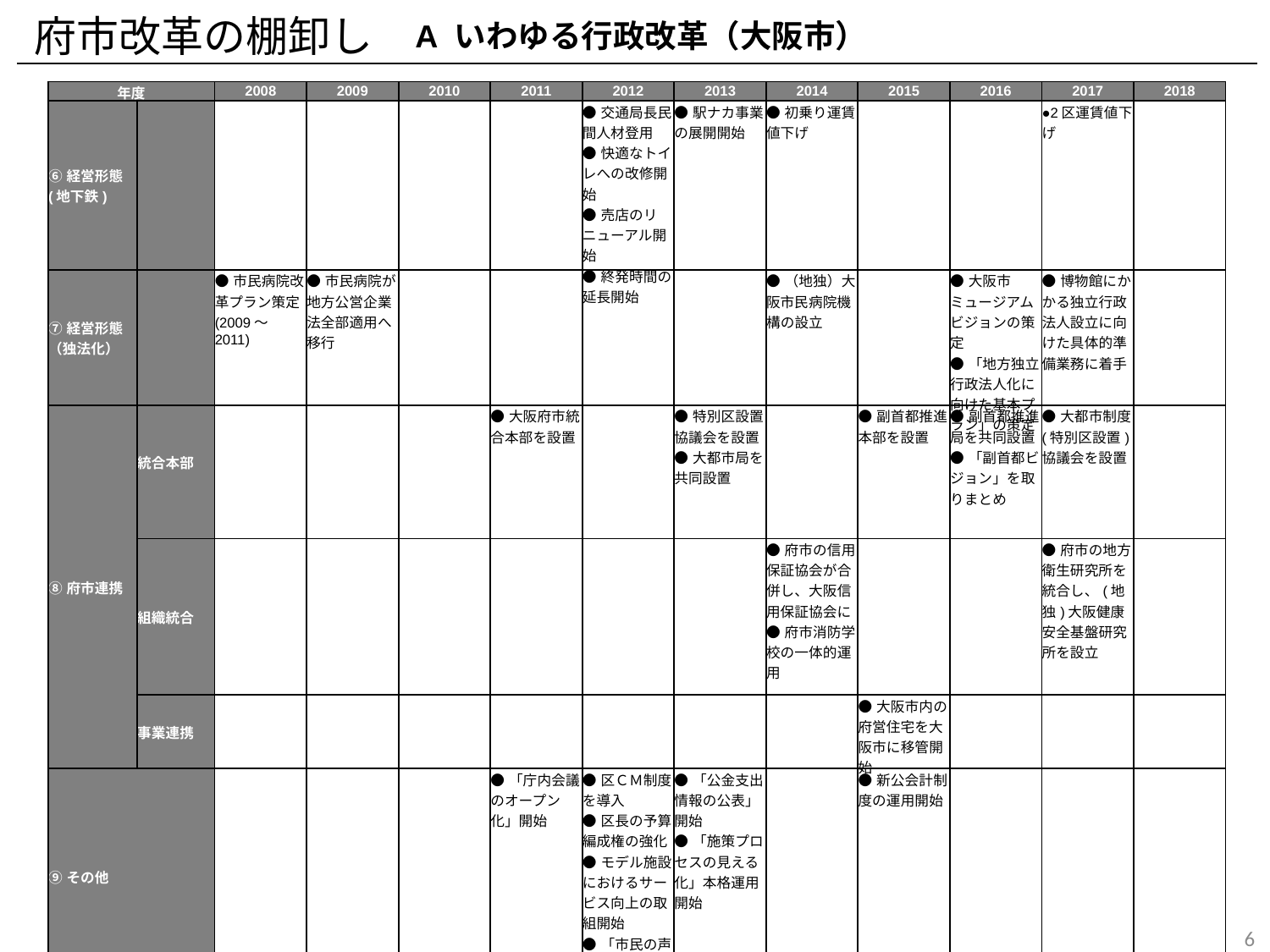

府市改革の棚卸し
A いわゆる行政改革（大阪市）
| 年度 |  | 2008 | 2009 | 2010 | 2011 | 2012 | 2013 | 2014 | 2015 | 2016 | 2017 | 2018 |
| --- | --- | --- | --- | --- | --- | --- | --- | --- | --- | --- | --- | --- |
| ⑥経営形態(地下鉄) |  |  |  |  |  | ●交通局長民間人材登用 ●快適なトイレへの改修開始 ●売店のリニューアル開始 ●終発時間の延長開始 | ●駅ナカ事業の展開開始 | ●初乗り運賃値下げ |  |  | ●2区運賃値下げ |  |
| ⑦経営形態（独法化） |  | ●市民病院改革プラン策定(2009～2011) | ●市民病院が地方公営企業法全部適用へ移行 |  |  |  |  | ●（地独）大阪市民病院機構の設立 |  | ●大阪市ミュージアムビジョンの策定 ●「地方独立行政法人化に向けた基本プラン」の策定 | ●博物館にかかる独立行政法人設立に向けた具体的準備業務に着手 |  |
| ⑧府市連携 | 統合本部 |  |  |  | ●大阪府市統合本部を設置 |  | ●特別区設置協議会を設置 ●大都市局を共同設置 |  | ●副首都推進本部を設置 | ●副首都推進局を共同設置 ●「副首都ビジョン」を取りまとめ | ●大都市制度(特別区設置)協議会を設置 |  |
|  | 組織統合 |  |  |  |  |  |  | ●府市の信用保証協会が合併し、大阪信用保証協会に ●府市消防学校の一体的運用 |  |  | ●府市の地方衛生研究所を統合し、(地独)大阪健康安全基盤研究所を設立 |  |
|  | 事業連携 |  |  |  |  |  |  |  | ●大阪市内の府営住宅を大阪市に移管開始 |  |  |  |
| ⑨その他 |  |  |  |  | ●「庁内会議のオープン化」開始 | ●区ＣＭ制度を導入 ●区長の予算編成権の強化 ●モデル施設におけるサービス向上の取組開始 ●「市民の声の見える化」開始 | ●「公金支出情報の公表」開始 ●「施策プロセスの見える化」本格運用開始 |  | ●新公会計制度の運用開始 |  |  |  |
6